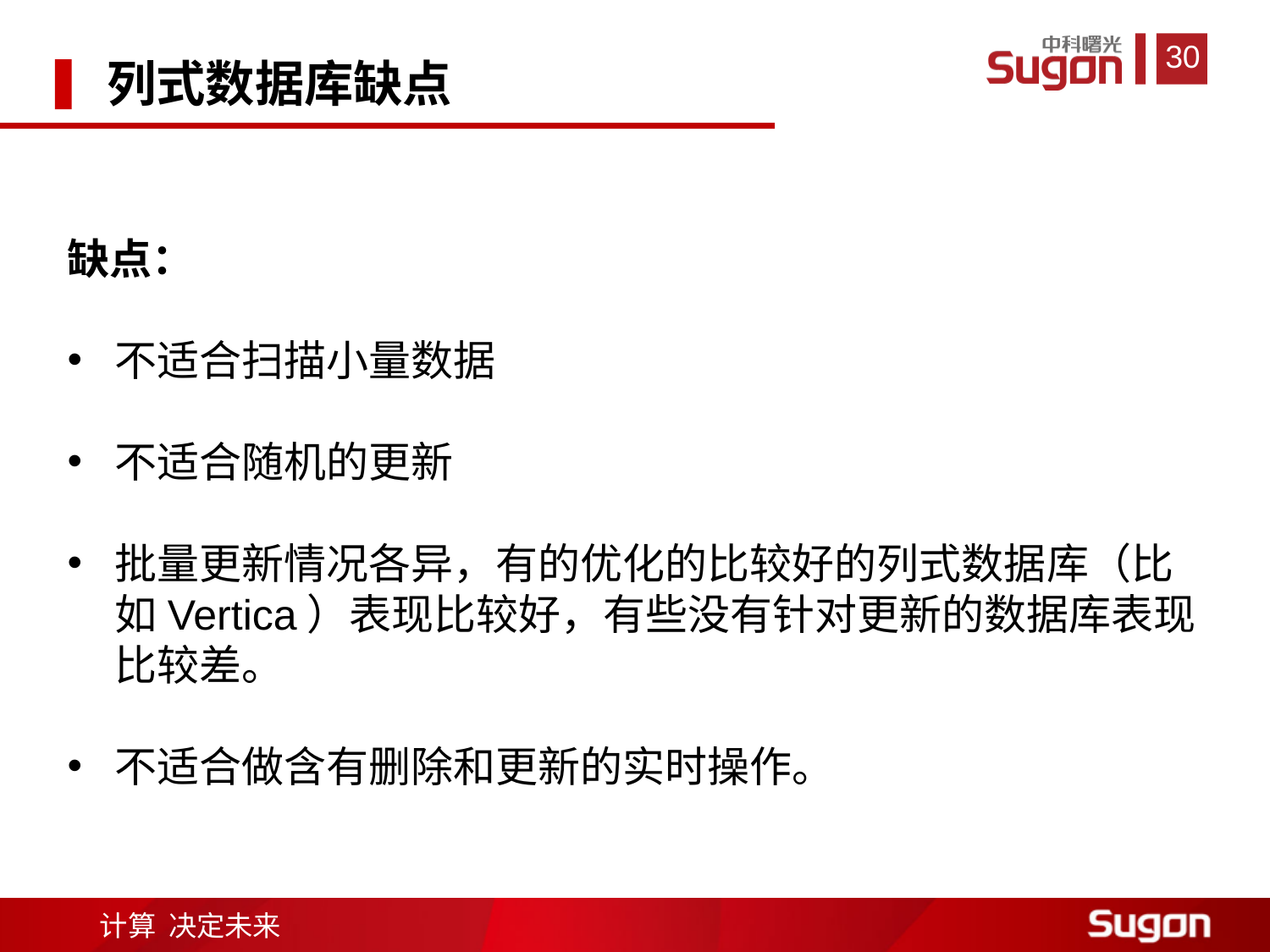

列式数据库缺点

缺点：

不适合扫描小量数据

不适合随机的更新

批量更新情况各异，有的优化的比较好的列式数据库（比如Vertica）表现比较好，有些没有针对更新的数据库表现比较差。

不适合做含有删除和更新的实时操作。